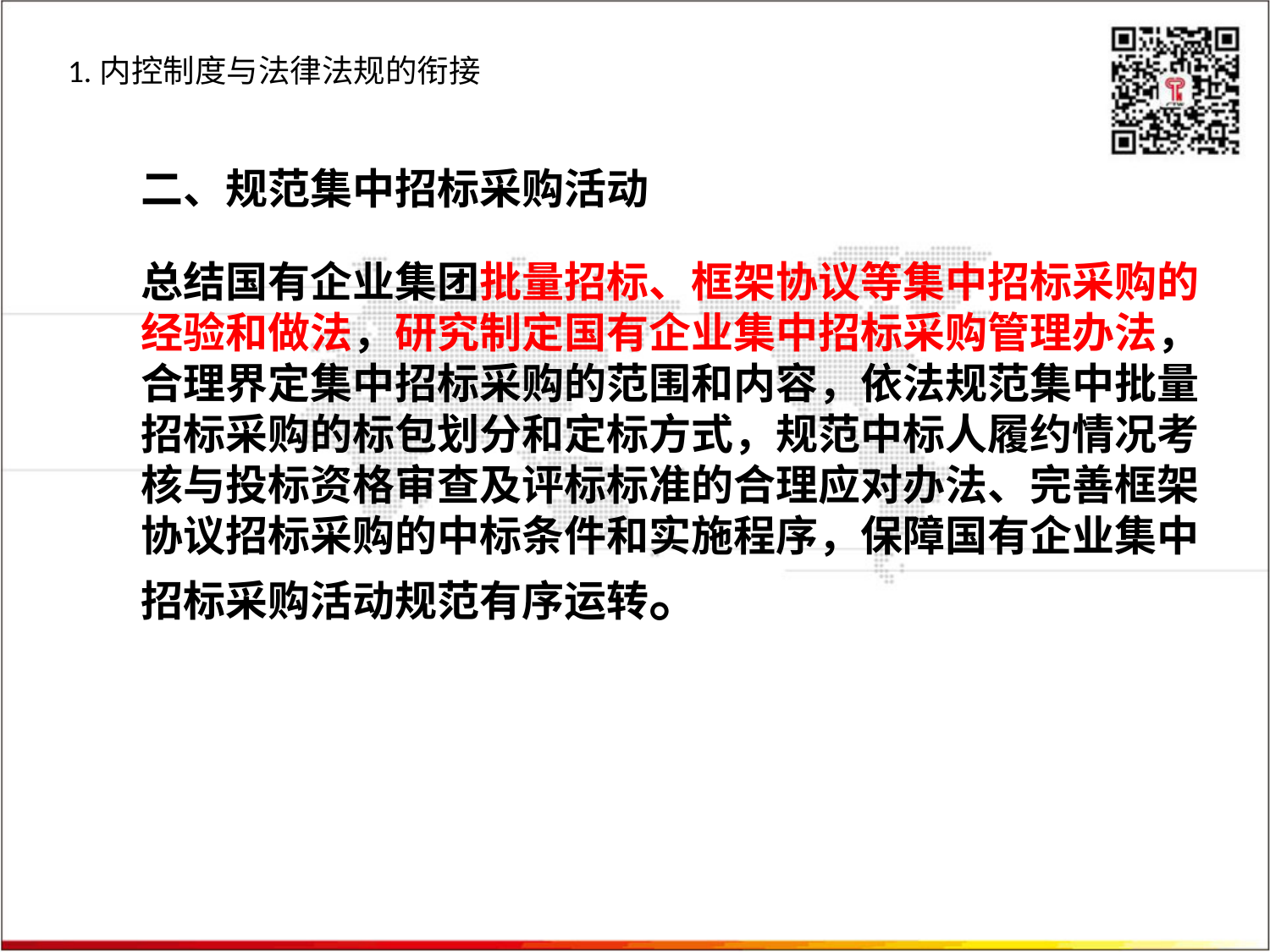

1.内控制度与法律法规的衔接标投标争议的解决
二、规范集中招标采购活动
总结国有企业集团批量招标、框架协议等集中招标采购的经验和做法，研究制定国有企业集中招标采购管理办法，合理界定集中招标采购的范围和内容，依法规范集中批量招标采购的标包划分和定标方式，规范中标人履约情况考核与投标资格审查及评标标准的合理应对办法、完善框架协议招标采购的中标条件和实施程序，保障国有企业集中招标采购活动规范有序运转。